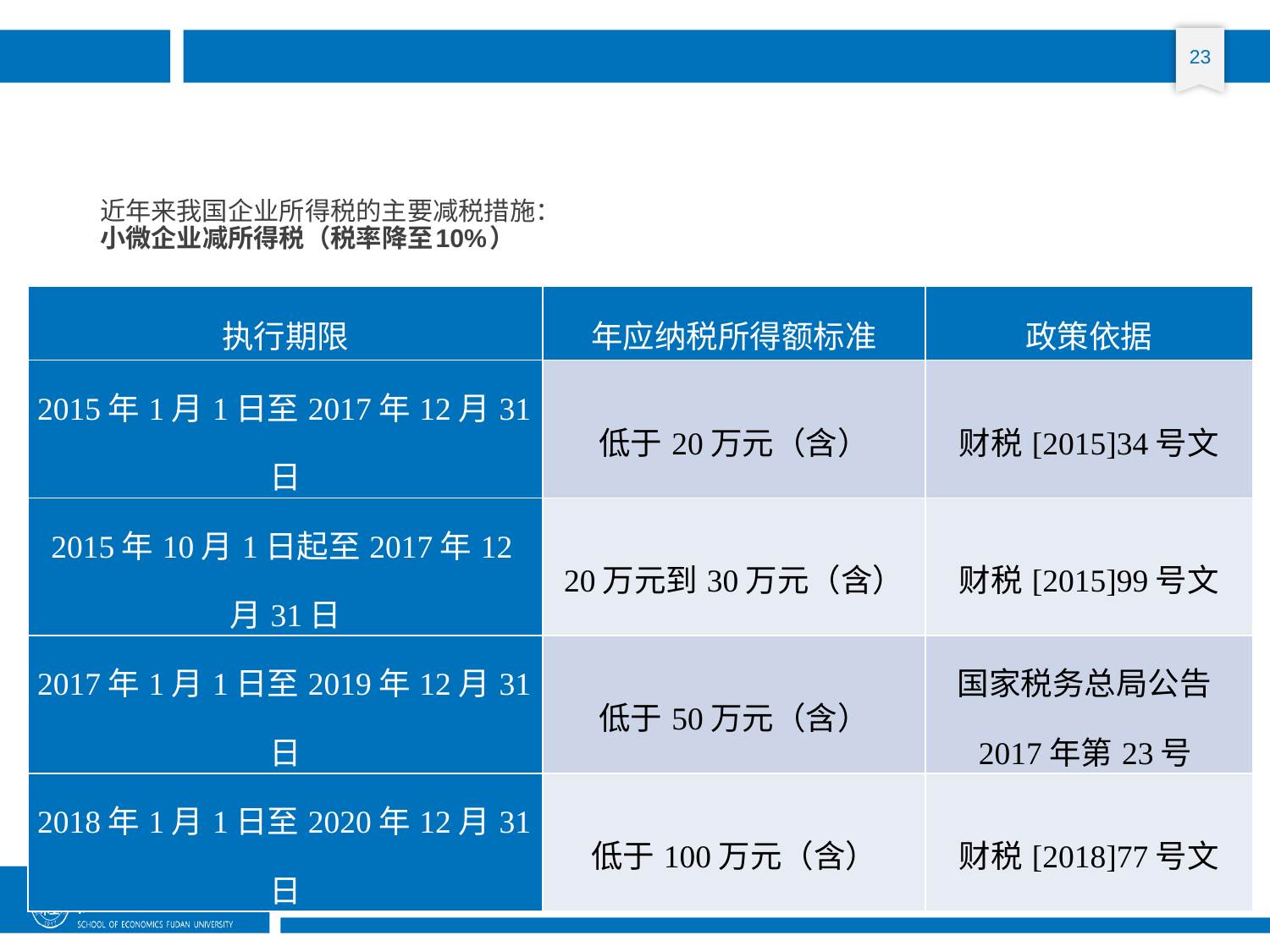

我国近年来的减税措施回顾
Part 4
# 近年来我国企业所得税的主要减税措施： 小微企业减所得税（税率降至10%）
| 执行期限 | 年应纳税所得额标准 | 政策依据 |
| --- | --- | --- |
| 2015年1月1日至2017年12月31日 | 低于20万元（含） | 财税[2015]34号文 |
| 2015年10月1日起至2017年12月31日 | 20万元到30万元（含） | 财税[2015]99号文 |
| 2017年1月1日至2019年12月31日 | 低于50万元（含） | 国家税务总局公告2017年第23号 |
| 2018年1月1日至2020年12月31日 | 低于100万元（含） | 财税[2018]77号文 |